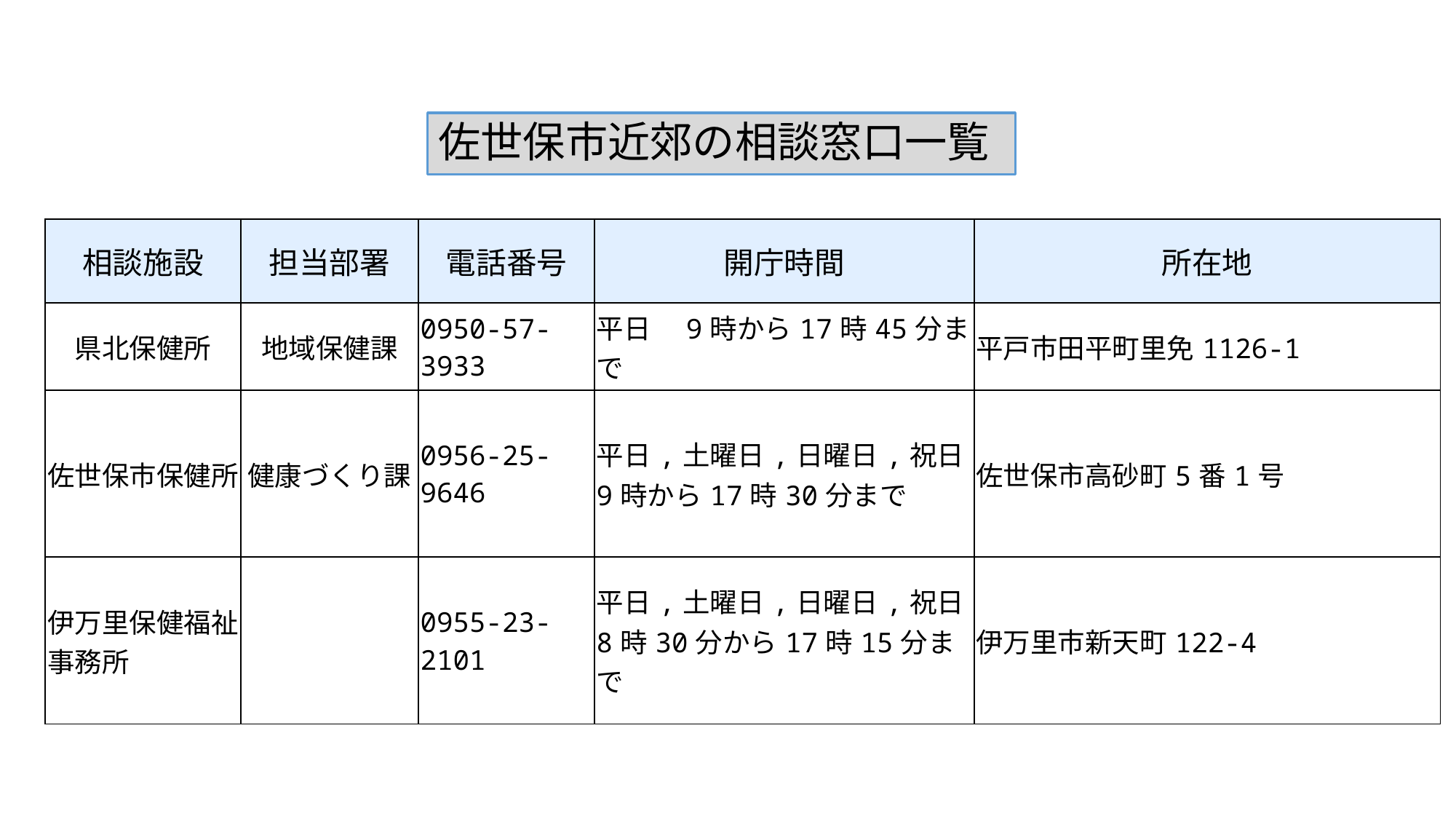

# 佐世保市近郊の相談窓口一覧
| 相談施設 | 担当部署 | 電話番号 | 開庁時間 | 所在地 |
| --- | --- | --- | --- | --- |
| 県北保健所 | 地域保健課 | 0950-57-3933 | 平日　9時から17時45分まで | 平戸市田平町里免1126-1 |
| 佐世保市保健所 | 健康づくり課 | 0956-25-9646 | 平日,土曜日,日曜日,祝日 9時から17時30分まで | 佐世保市高砂町5番1号 |
| 伊万里保健福祉事務所 |  | 0955-23-2101 | 平日,土曜日,日曜日,祝日 8時30分から17時15分まで | 伊万里市新天町122-4 |